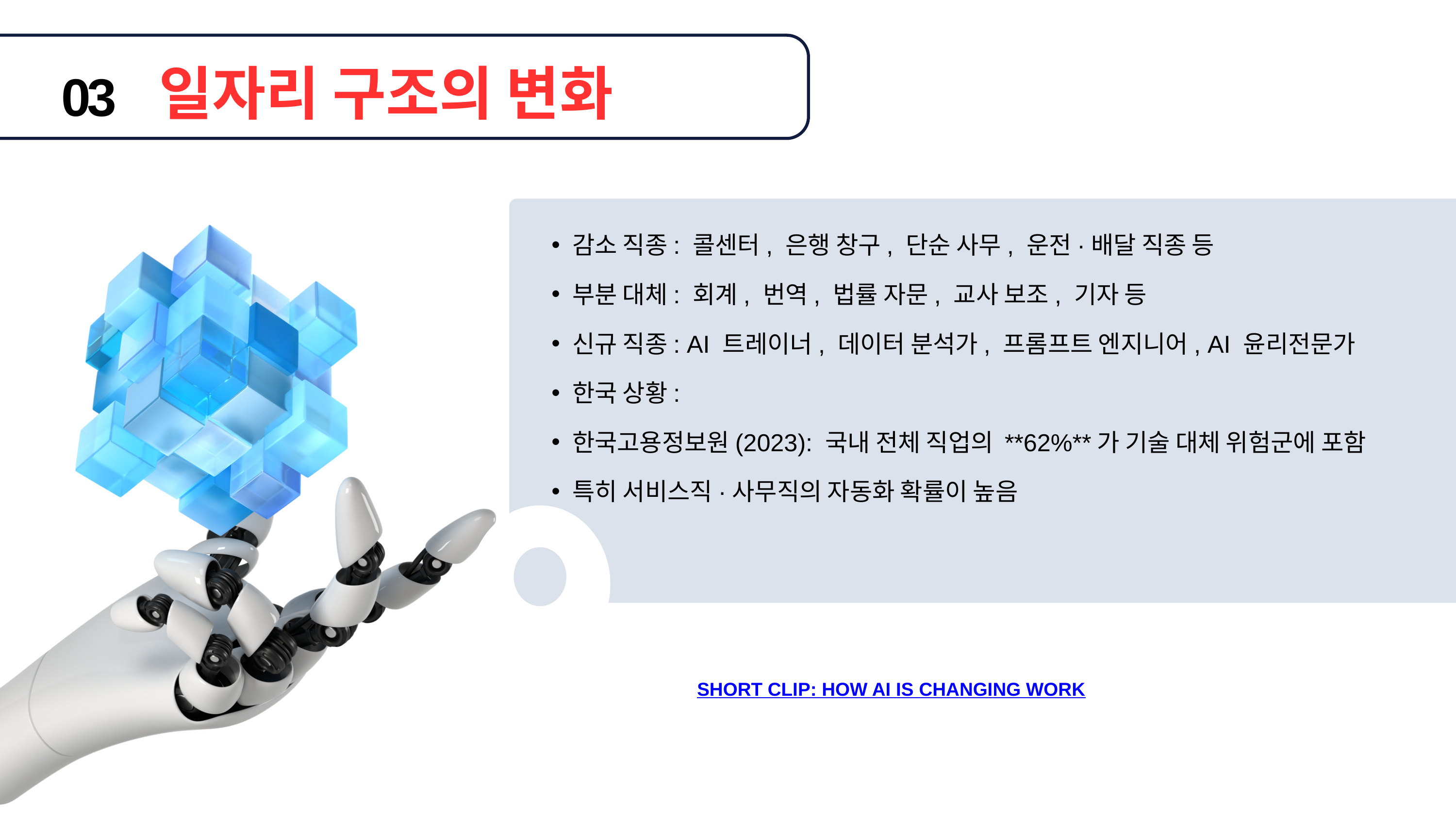

일자리 구조의 변화
03

감소 직종: 콜센터, 은행 창구, 단순 사무, 운전·배달 직종 등
부분 대체: 회계, 번역, 법률 자문, 교사 보조, 기자 등
신규 직종: AI 트레이너, 데이터 분석가, 프롬프트 엔지니어, AI 윤리전문가
한국 상황:
한국고용정보원(2023): 국내 전체 직업의 **62%**가 기술 대체 위험군에 포함
특히 서비스직·사무직의 자동화 확률이 높음

SHORT CLIP: HOW AI IS CHANGING WORK